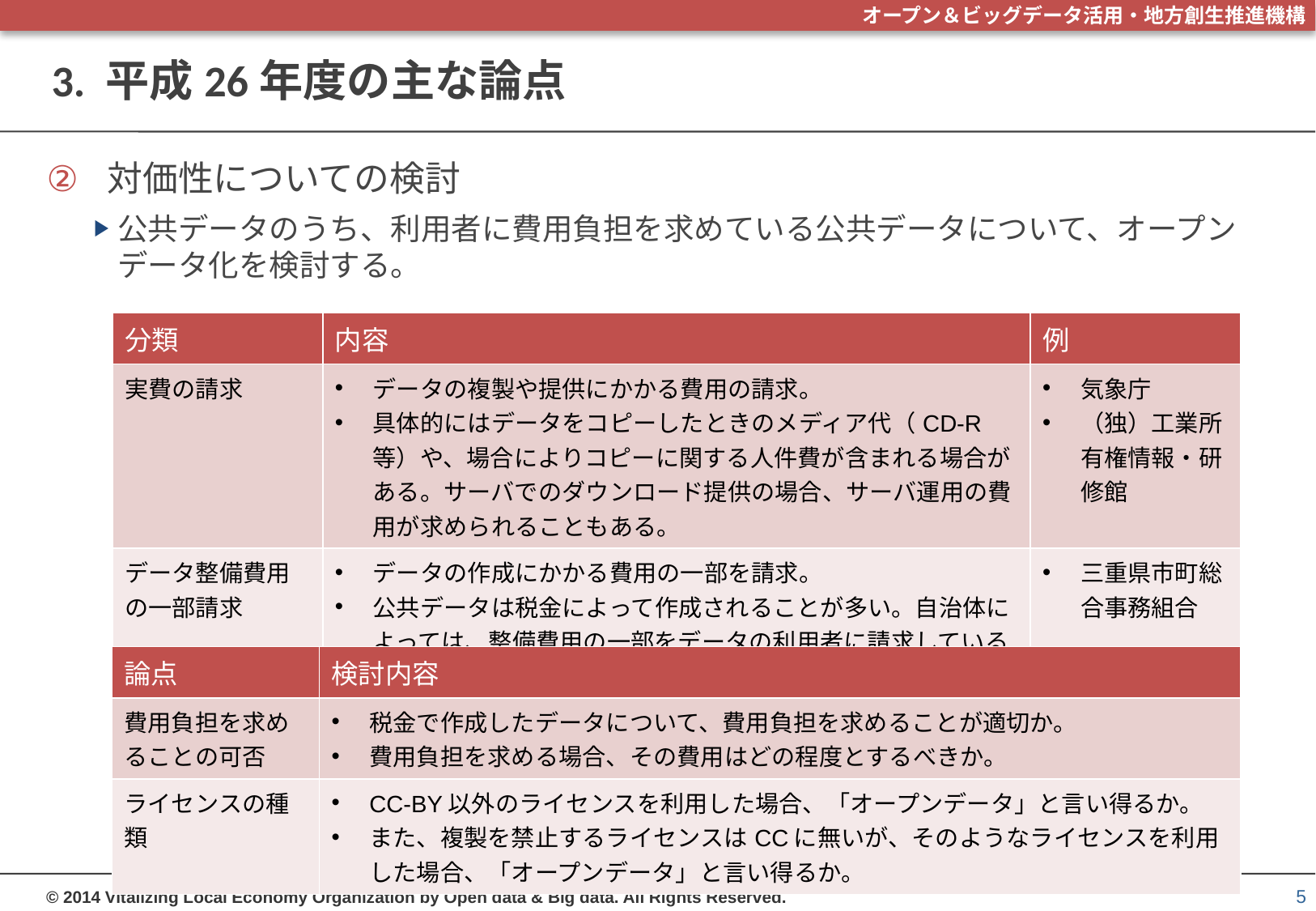

# 3. 平成26年度の主な論点
対価性についての検討
公共データのうち、利用者に費用負担を求めている公共データについて、オープンデータ化を検討する。

| 分類 | 内容 | 例 |
| --- | --- | --- |
| 実費の請求 | データの複製や提供にかかる費用の請求。 具体的にはデータをコピーしたときのメディア代（CD-R等）や、場合によりコピーに関する人件費が含まれる場合がある。サーバでのダウンロード提供の場合、サーバ運用の費用が求められることもある。 | 気象庁 （独）工業所有権情報・研修館 |
| データ整備費用の一部請求 | データの作成にかかる費用の一部を請求。 公共データは税金によって作成されることが多い。自治体によっては、整備費用の一部をデータの利用者に請求している | 三重県市町総合事務組合 |
| 論点 | 検討内容 |
| --- | --- |
| 費用負担を求めることの可否 | 税金で作成したデータについて、費用負担を求めることが適切か。 費用負担を求める場合、その費用はどの程度とするべきか。 |
| ライセンスの種類 | CC-BY以外のライセンスを利用した場合、「オープンデータ」と言い得るか。 また、複製を禁止するライセンスはCCに無いが、そのようなライセンスを利用した場合、「オープンデータ」と言い得るか。 |
5